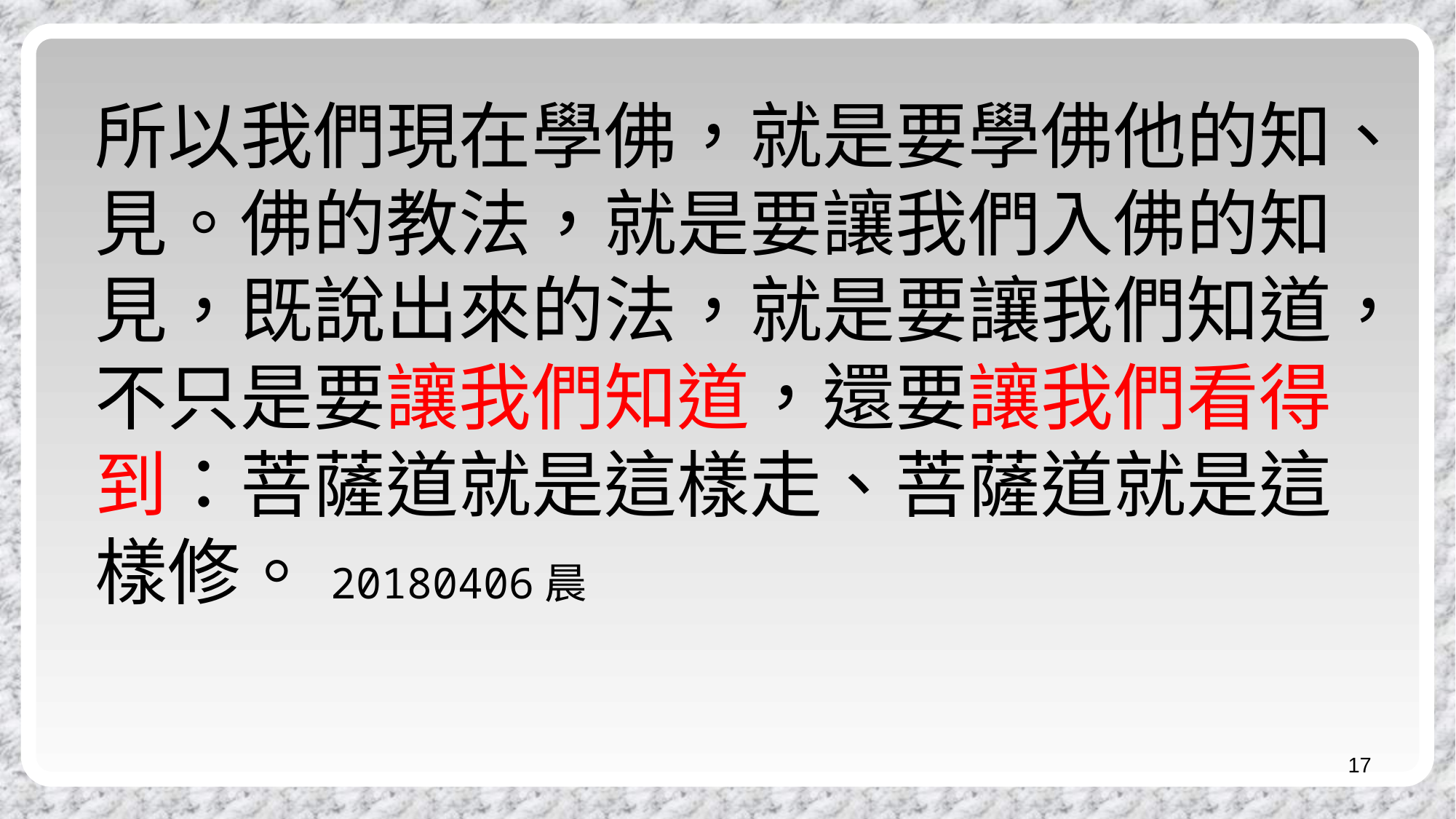

所以我們現在學佛，就是要學佛他的知、見。佛的教法，就是要讓我們入佛的知見，既說出來的法，就是要讓我們知道，不只是要讓我們知道，還要讓我們看得到：菩薩道就是這樣走、菩薩道就是這樣修。20180406晨
17